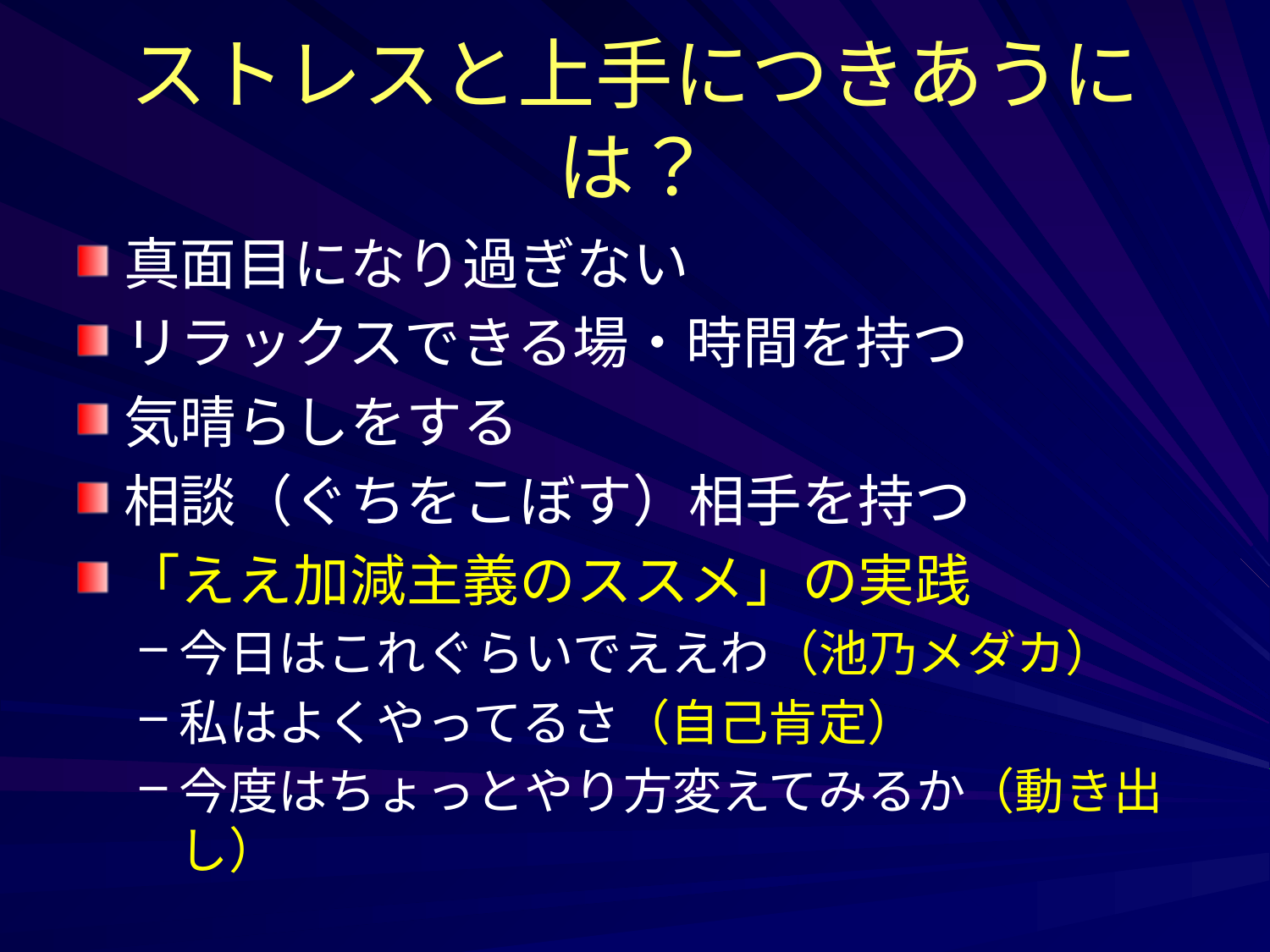

# ストレスと上手につきあうには？
真面目になり過ぎない
リラックスできる場・時間を持つ
気晴らしをする
相談（ぐちをこぼす）相手を持つ
「ええ加減主義のススメ」の実践
今日はこれぐらいでええわ（池乃メダカ）
私はよくやってるさ（自己肯定）
今度はちょっとやり方変えてみるか（動き出し）